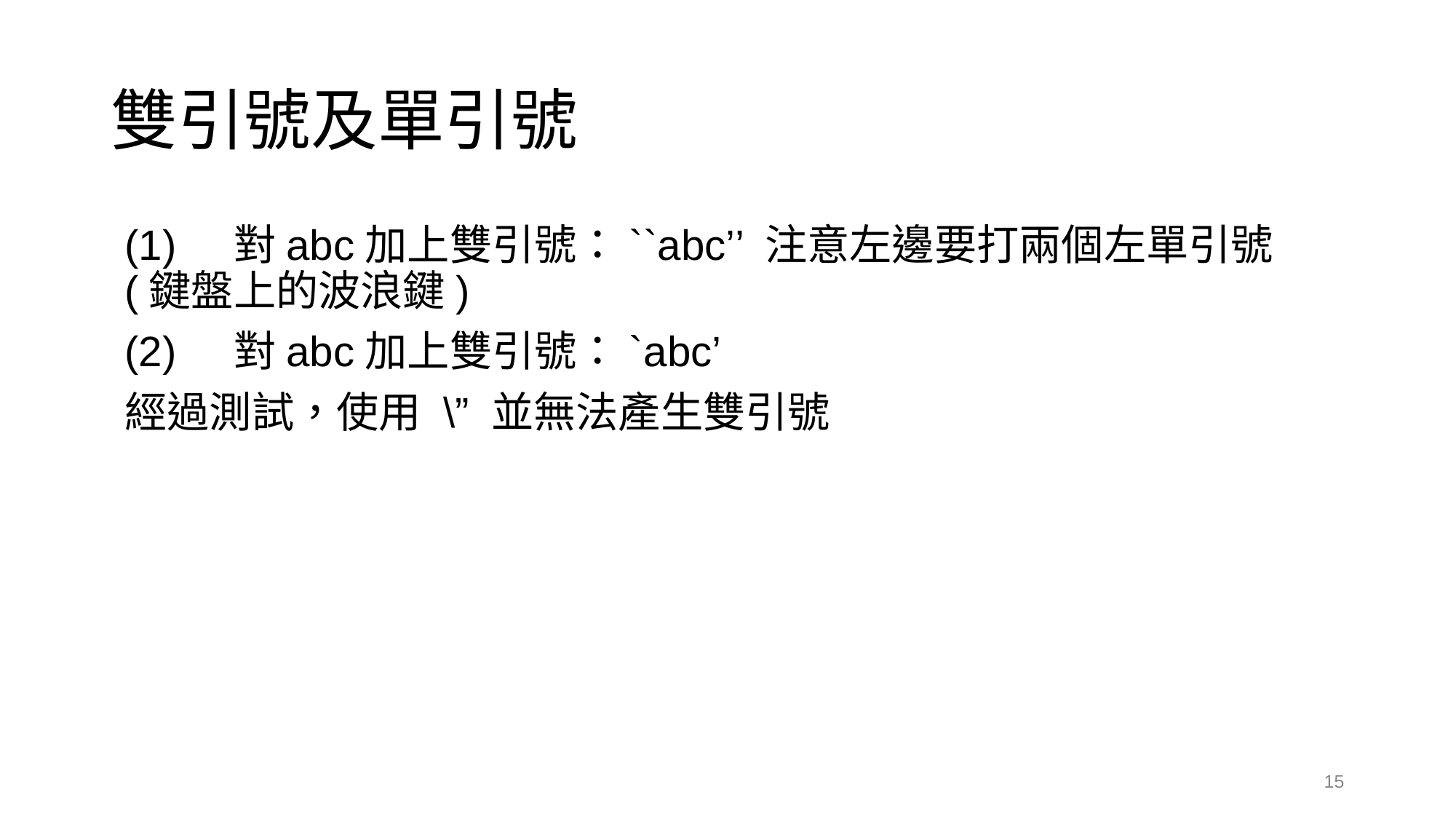

# 雙引號及單引號
(1)	對abc加上雙引號：``abc’’ 注意左邊要打兩個左單引號 (鍵盤上的波浪鍵)
(2)	對abc加上雙引號：`abc’
經過測試，使用 \” 並無法產生雙引號
15